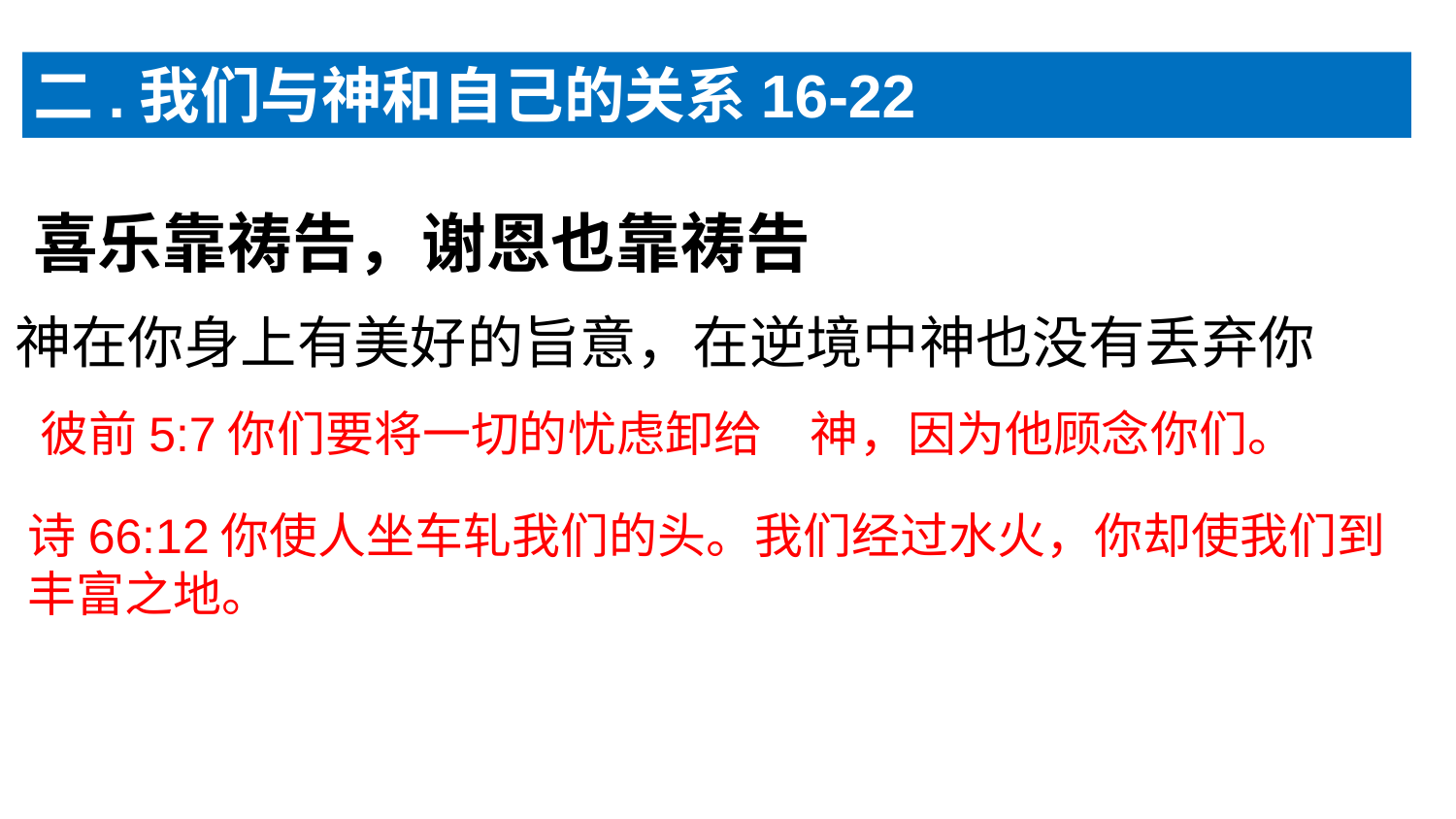

二.我们与神和自己的关系16-22

喜乐靠祷告，谢恩也靠祷告
8
神在你身上有美好的旨意，在逆境中神也没有丢弃你

彼前5:7你们要将一切的忧虑卸给　神，因为他顾念你们。
诗66:12你使人坐车轧我们的头。我们经过水火，你却使我们到丰富之地。